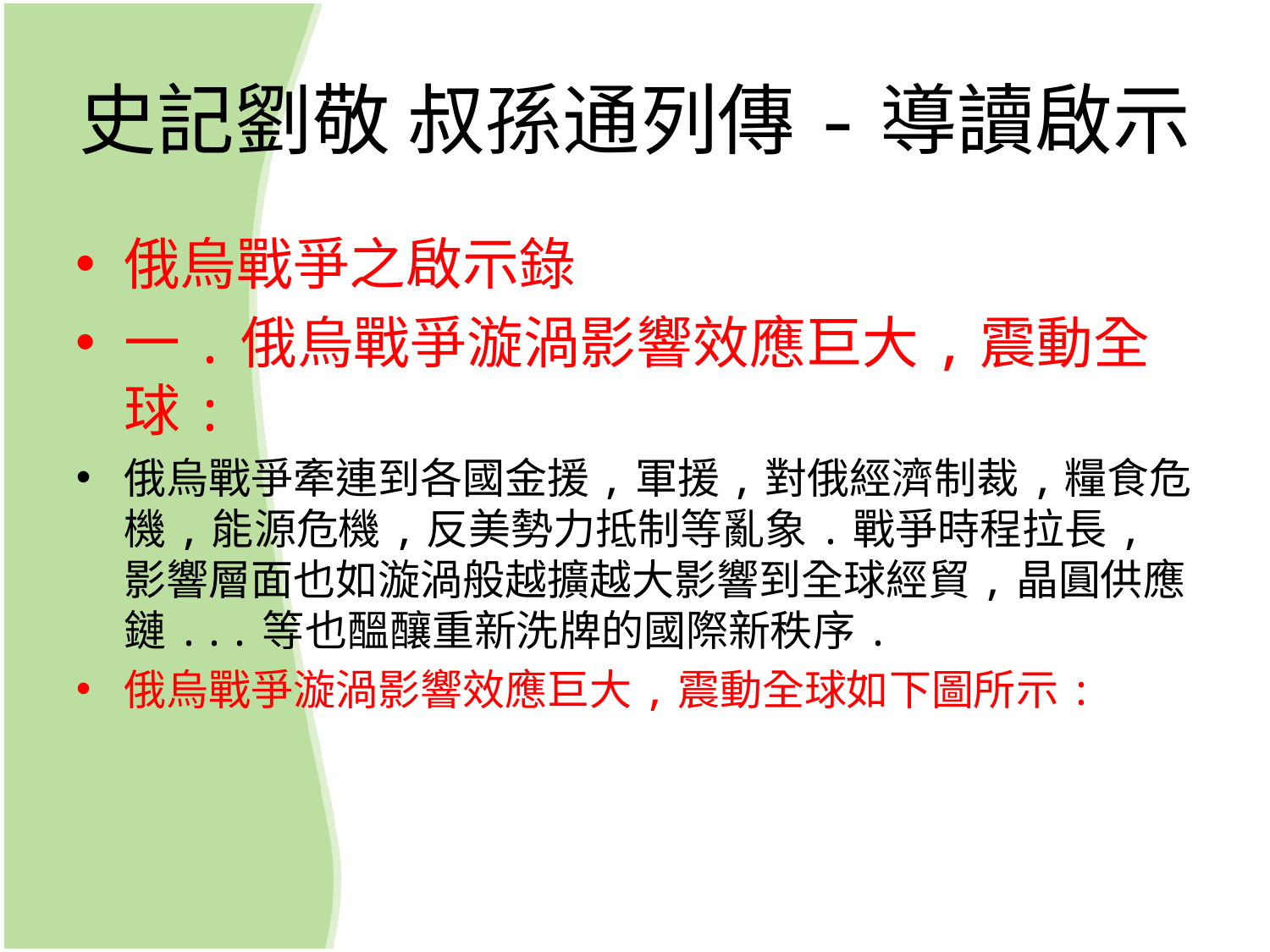

# 史記劉敬 叔孫通列傳-導讀啟示
俄烏戰爭之啟示錄
一.俄烏戰爭漩渦影響效應巨大,震動全球:
俄烏戰爭牽連到各國金援,軍援,對俄經濟制裁,糧食危機,能源危機,反美勢力抵制等亂象.戰爭時程拉長,影響層面也如漩渦般越擴越大影響到全球經貿,晶圓供應鏈...等也醞釀重新洗牌的國際新秩序.
俄烏戰爭漩渦影響效應巨大,震動全球如下圖所示: